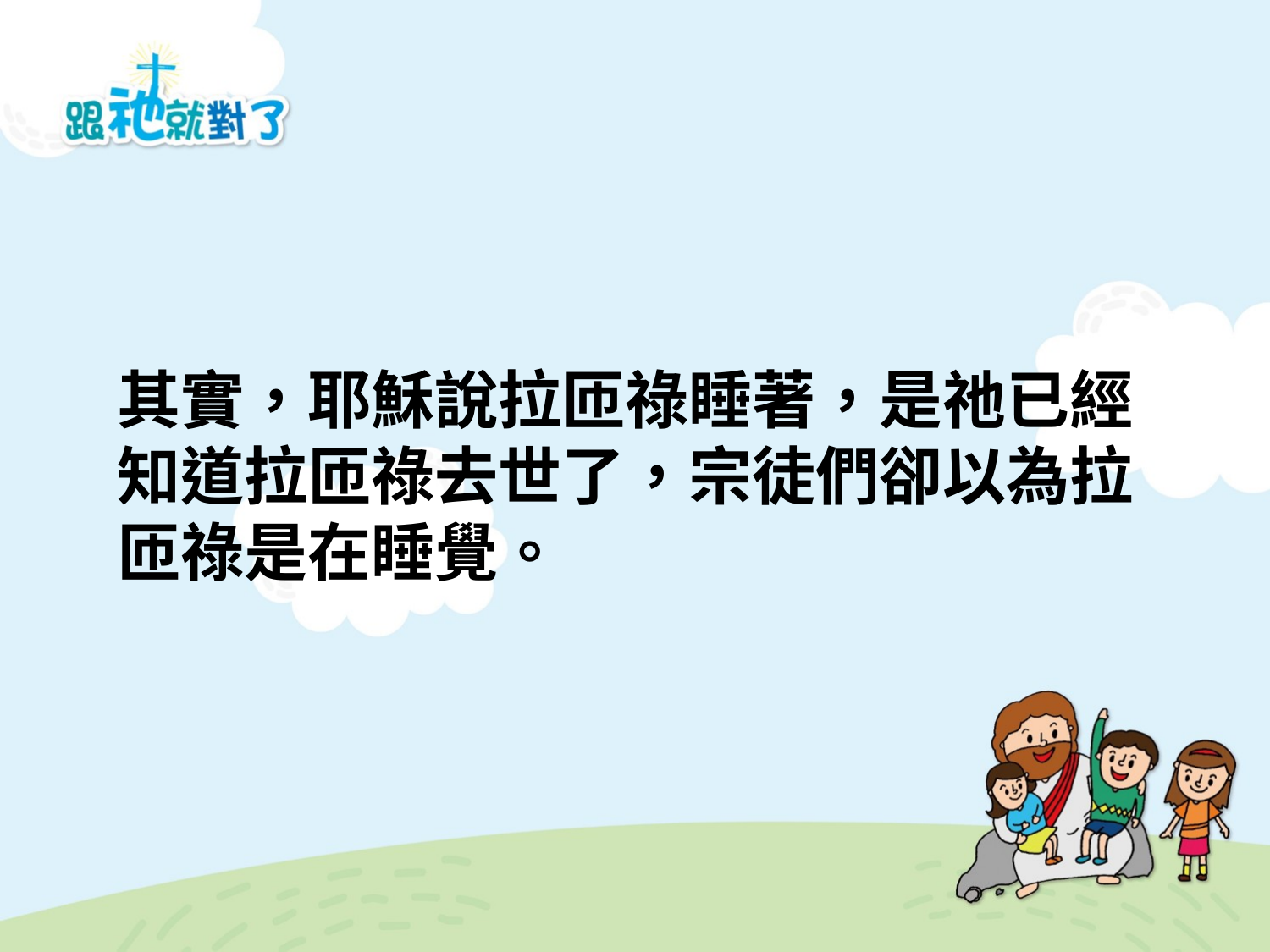

其實，耶穌說拉匝祿睡著，是祂已經知道拉匝祿去世了，宗徒們卻以為拉匝祿是在睡覺。